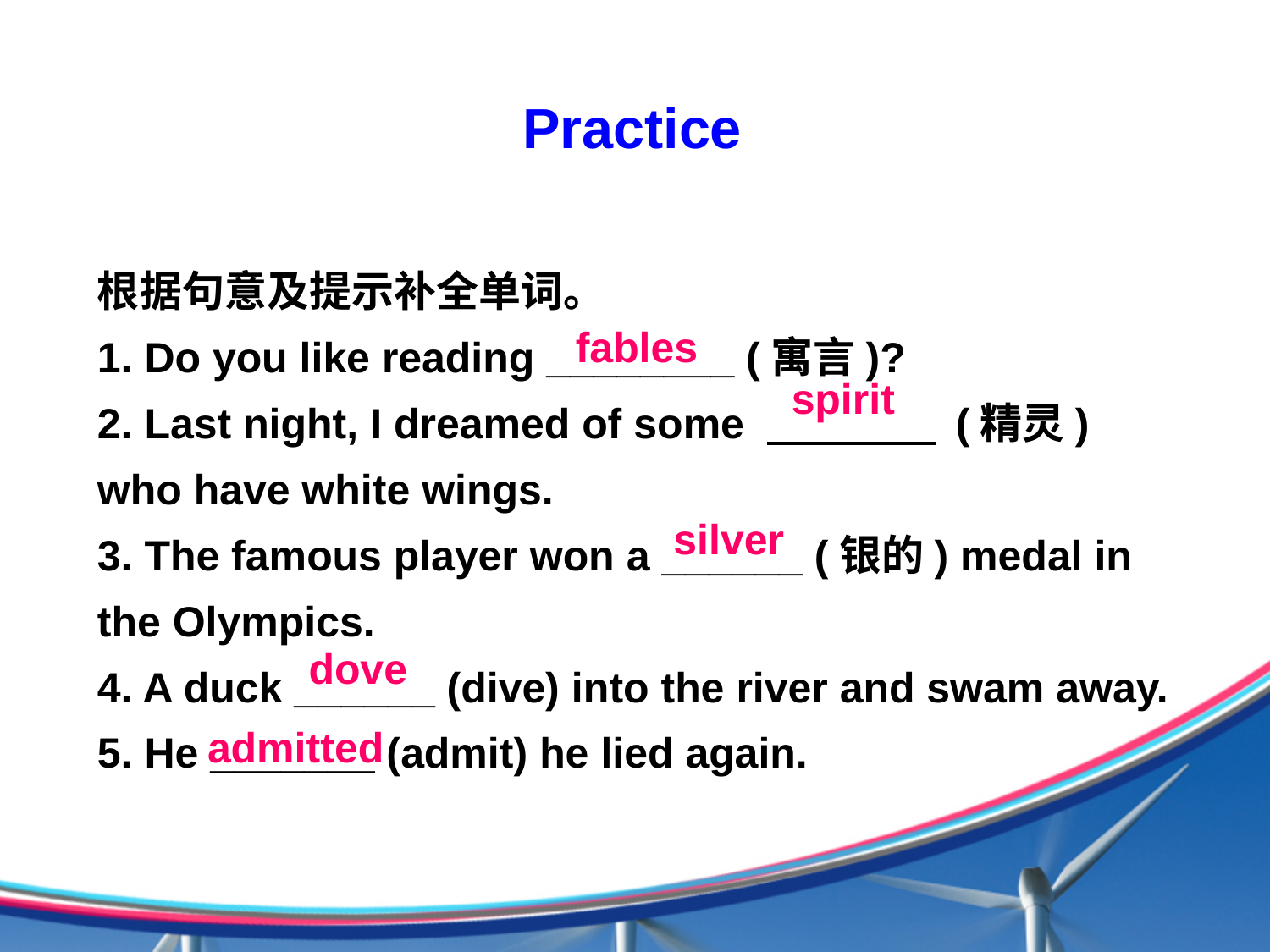

Practice
根据句意及提示补全单词。
1. Do you like reading ________ (寓言)?
2. Last night, I dreamed of some 　　　　 (精灵) who have white wings.
3. The famous player won a ______ (银的) medal in the Olympics.
4. A duck ______ (dive) into the river and swam away.
5. He _______ (admit) he lied again.
fables
spirit
   silver
dove
admitted